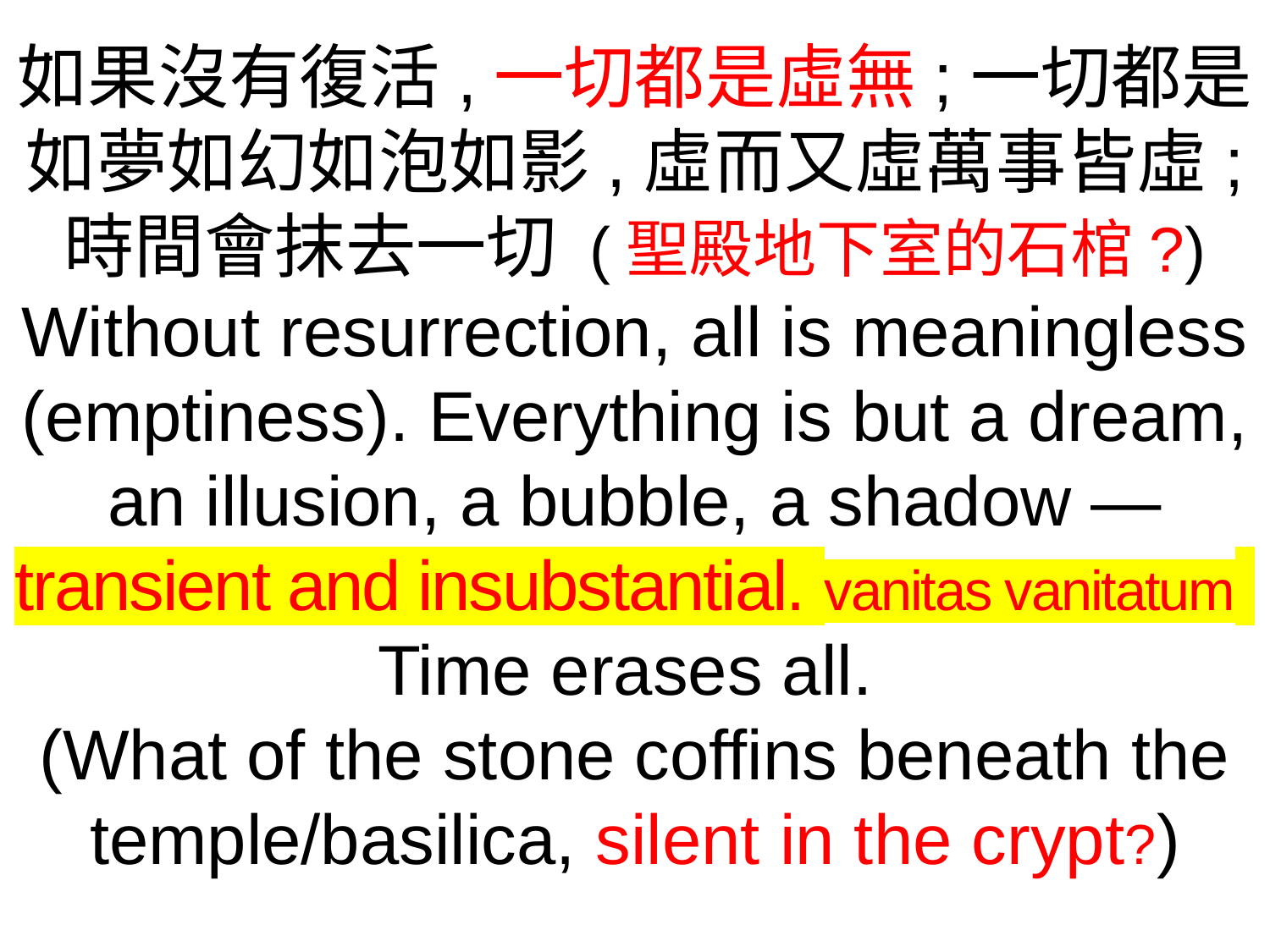

如果沒有復活,一切都是虛無;一切都是如夢如幻如泡如影,虛而又虛萬事皆虛;
時間會抹去一切 (聖殿地下室的石棺?)
Without resurrection, all is meaningless (emptiness). Everything is but a dream, an illusion, a bubble, a shadow — transient and insubstantial. vanitas vanitatum
Time erases all.
(What of the stone coffins beneath the temple/basilica, silent in the crypt?)